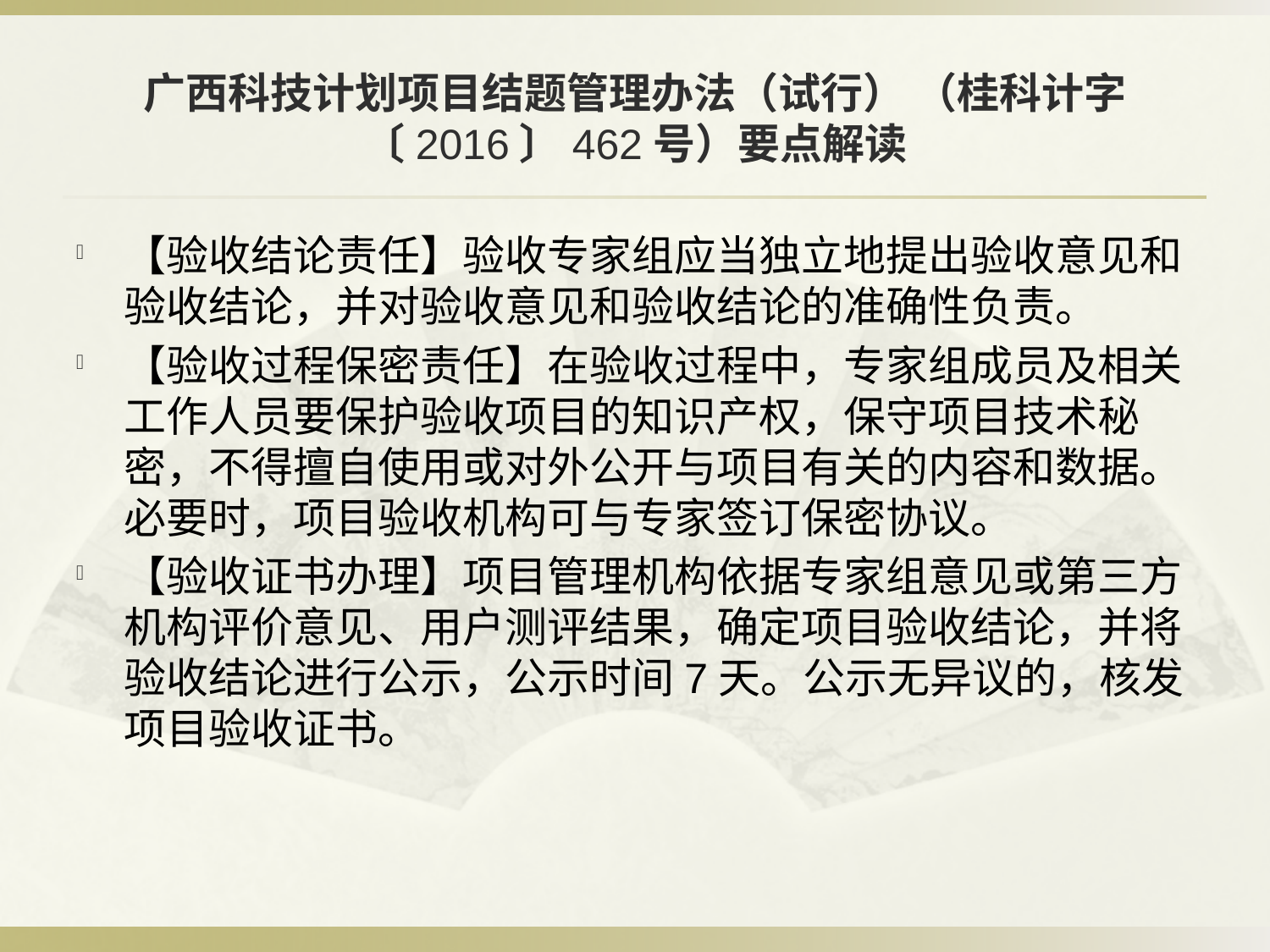

# 广西科技计划项目结题管理办法（试行） （桂科计字〔2016〕462号）要点解读
【验收结论责任】验收专家组应当独立地提出验收意见和验收结论，并对验收意见和验收结论的准确性负责。
【验收过程保密责任】在验收过程中，专家组成员及相关工作人员要保护验收项目的知识产权，保守项目技术秘密，不得擅自使用或对外公开与项目有关的内容和数据。必要时，项目验收机构可与专家签订保密协议。
【验收证书办理】项目管理机构依据专家组意见或第三方机构评价意见、用户测评结果，确定项目验收结论，并将验收结论进行公示，公示时间7天。公示无异议的，核发项目验收证书。